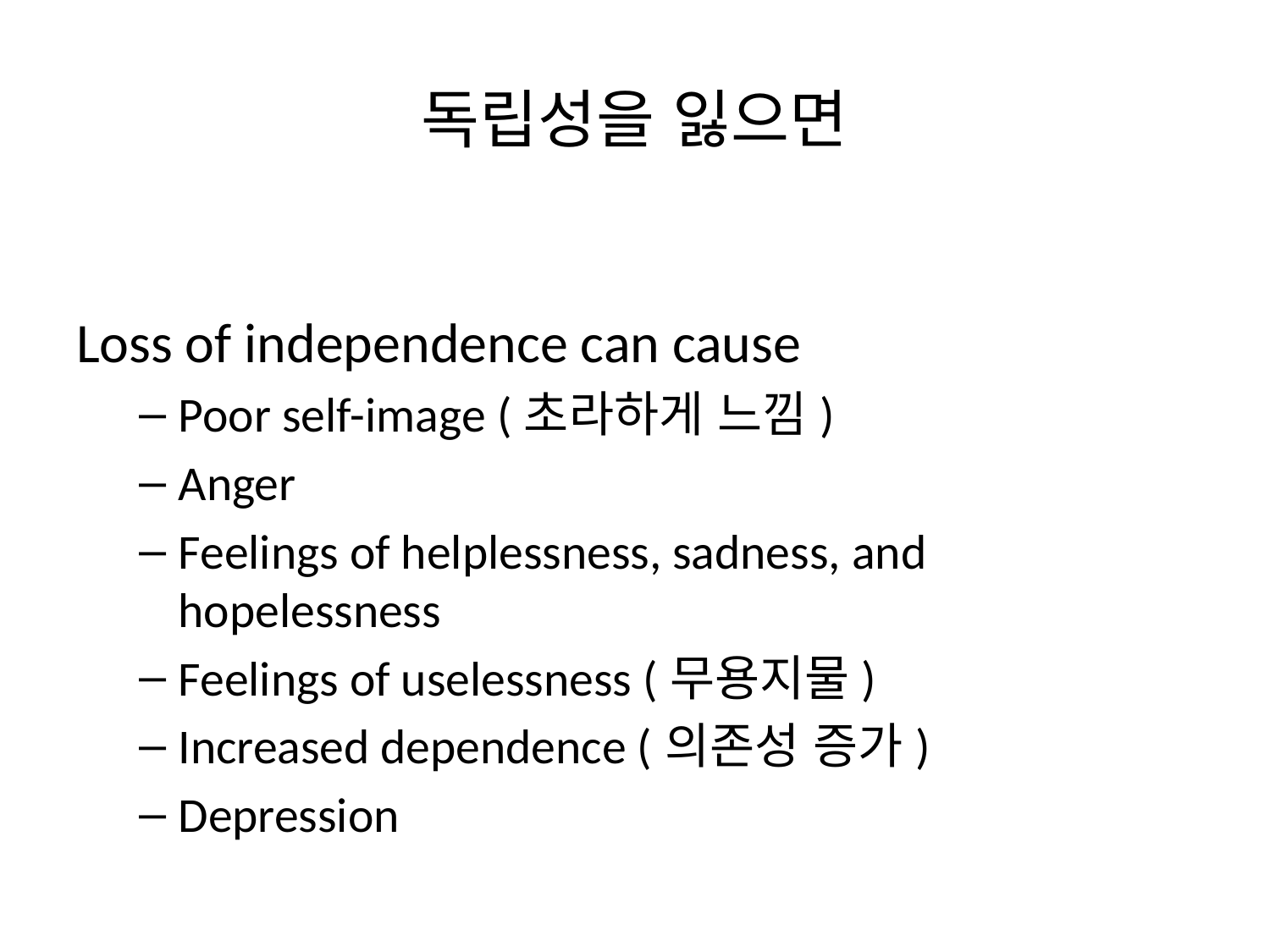

독립성을 잃으면

Loss of independence can cause
Poor self-image (초라하게 느낌)
Anger
Feelings of helplessness, sadness, and hopelessness
Feelings of uselessness (무용지물)
Increased dependence (의존성 증가)
Depression